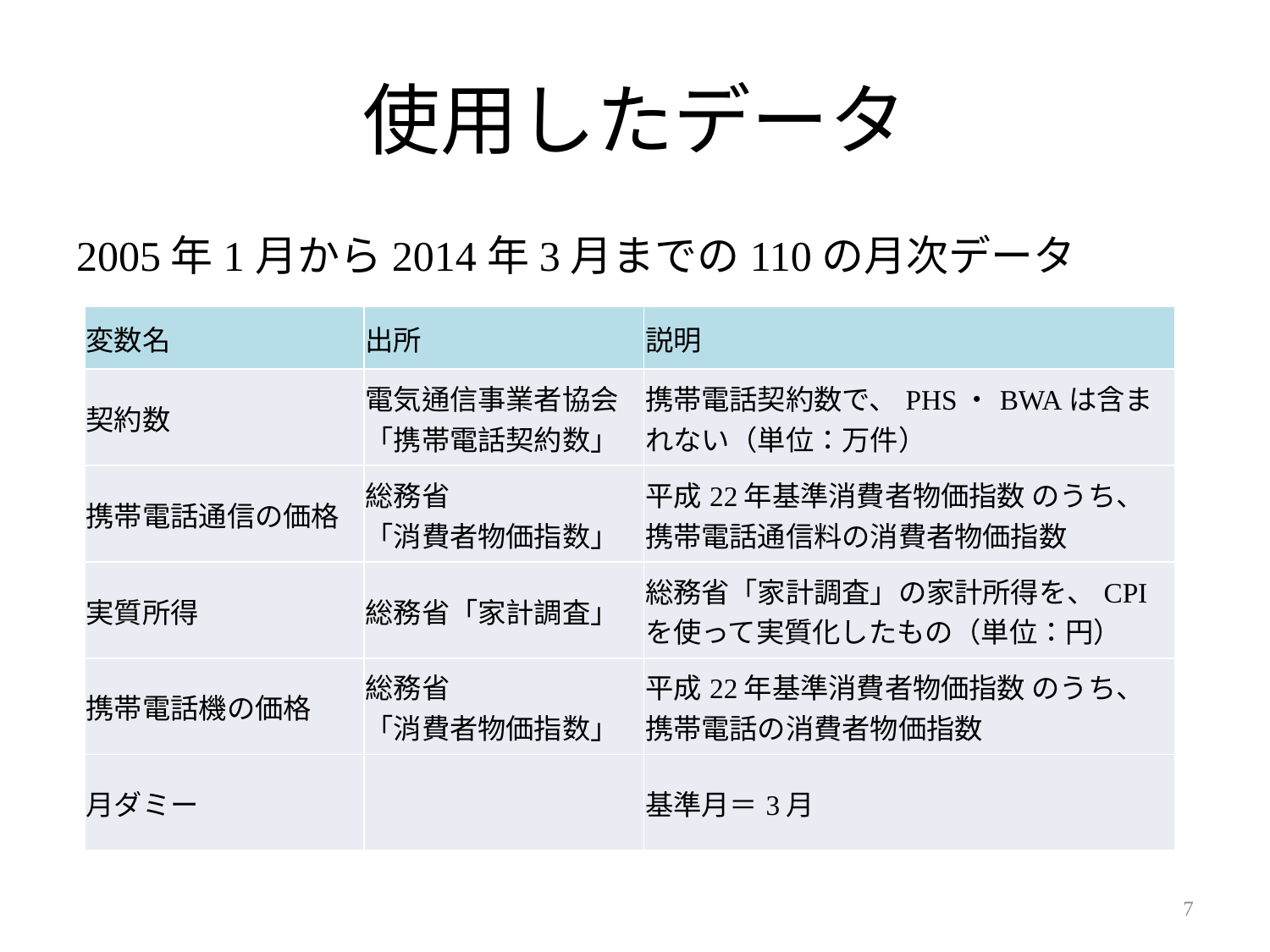

# 使用したデータ
2005年1月から2014年3月までの110の月次データ

| 変数名 | 出所 | 説明 |
| --- | --- | --- |
| 契約数 | 電気通信事業者協会 「携帯電話契約数」 | 携帯電話契約数で、PHS・BWAは含まれない（単位：万件） |
| 携帯電話通信の価格 | 総務省 「消費者物価指数」 | 平成22年基準消費者物価指数 のうち、 携帯電話通信料の消費者物価指数 |
| 実質所得 | 総務省「家計調査」 | 総務省「家計調査」の家計所得を、CPIを使って実質化したもの（単位：円） |
| 携帯電話機の価格 | 総務省 「消費者物価指数」 | 平成22年基準消費者物価指数 のうち、 携帯電話の消費者物価指数 |
| 月ダミー |  | 基準月＝3月 |
7